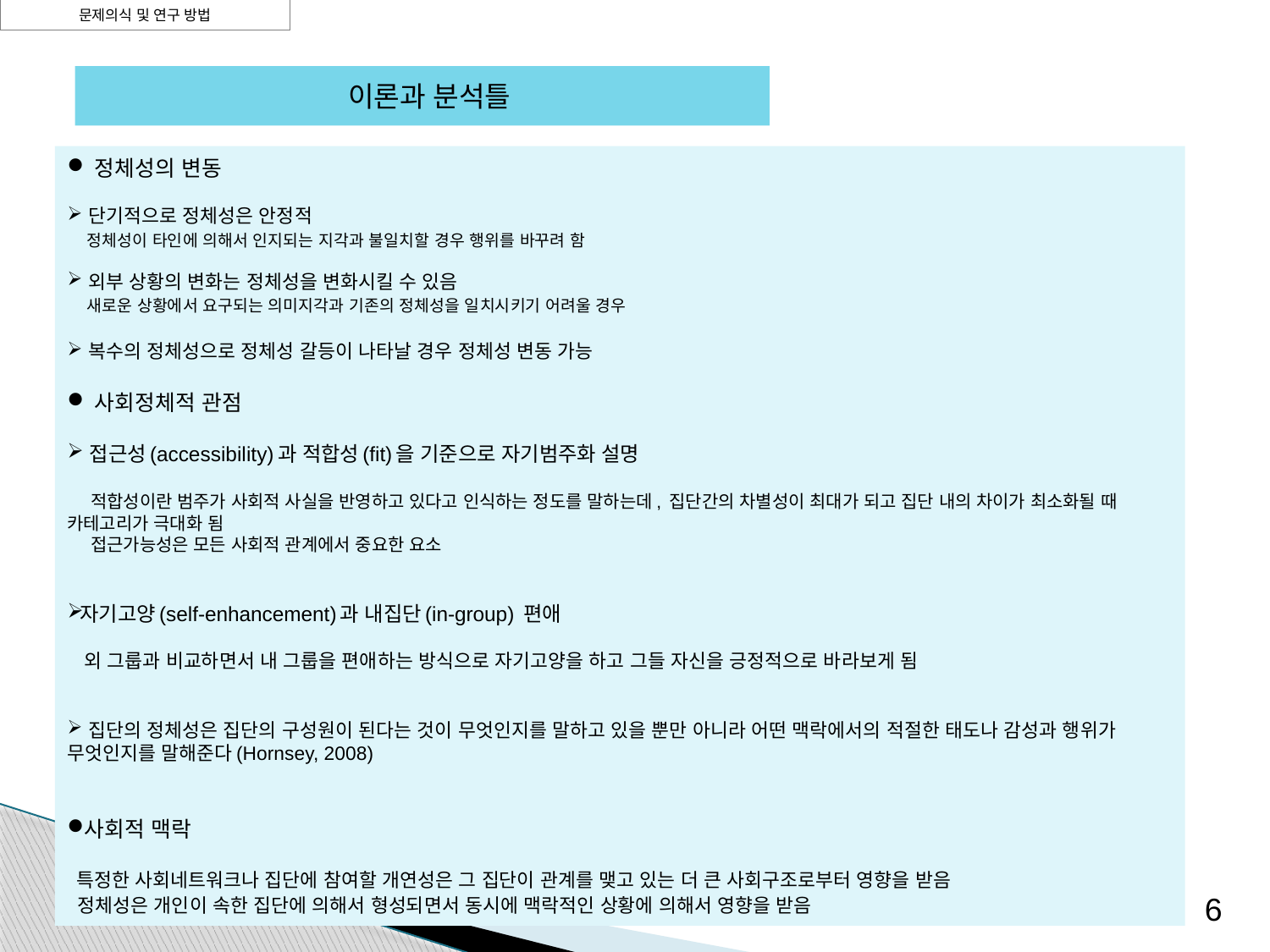

문제의식 및 연구 방법
 이론과 분석틀
 정체성의 변동

 단기적으로 정체성은 안정적
   정체성이 타인에 의해서 인지되는 지각과 불일치할 경우 행위를 바꾸려 함

 외부 상황의 변화는 정체성을 변화시킬 수 있음
   새로운 상황에서 요구되는 의미지각과 기존의 정체성을 일치시키기 어려울 경우

 복수의 정체성으로 정체성 갈등이 나타날 경우 정체성 변동 가능

 사회정체적 관점

 접근성(accessibility)과 적합성(fit)을 기준으로 자기범주화 설명

    적합성이란 범주가 사회적 사실을 반영하고 있다고 인식하는 정도를 말하는데, 집단간의 차별성이 최대가 되고 집단 내의 차이가 최소화될 때 카테고리가 극대화 됨
    접근가능성은 모든 사회적 관계에서 중요한 요소

자기고양(self-enhancement)과 내집단(in-group) 편애

   외 그룹과 비교하면서 내 그룹을 편애하는 방식으로 자기고양을 하고 그들 자신을 긍정적으로 바라보게 됨

 집단의 정체성은 집단의 구성원이 된다는 것이 무엇인지를 말하고 있을 뿐만 아니라 어떤 맥락에서의 적절한 태도나 감성과 행위가 무엇인지를 말해준다(Hornsey, 2008)

사회적 맥락

 특정한 사회네트워크나 집단에 참여할 개연성은 그 집단이 관계를 맺고 있는 더 큰 사회구조로부터 영향을 받음
 정체성은 개인이 속한 집단에 의해서 형성되면서 동시에 맥락적인 상황에 의해서 영향을 받음
6